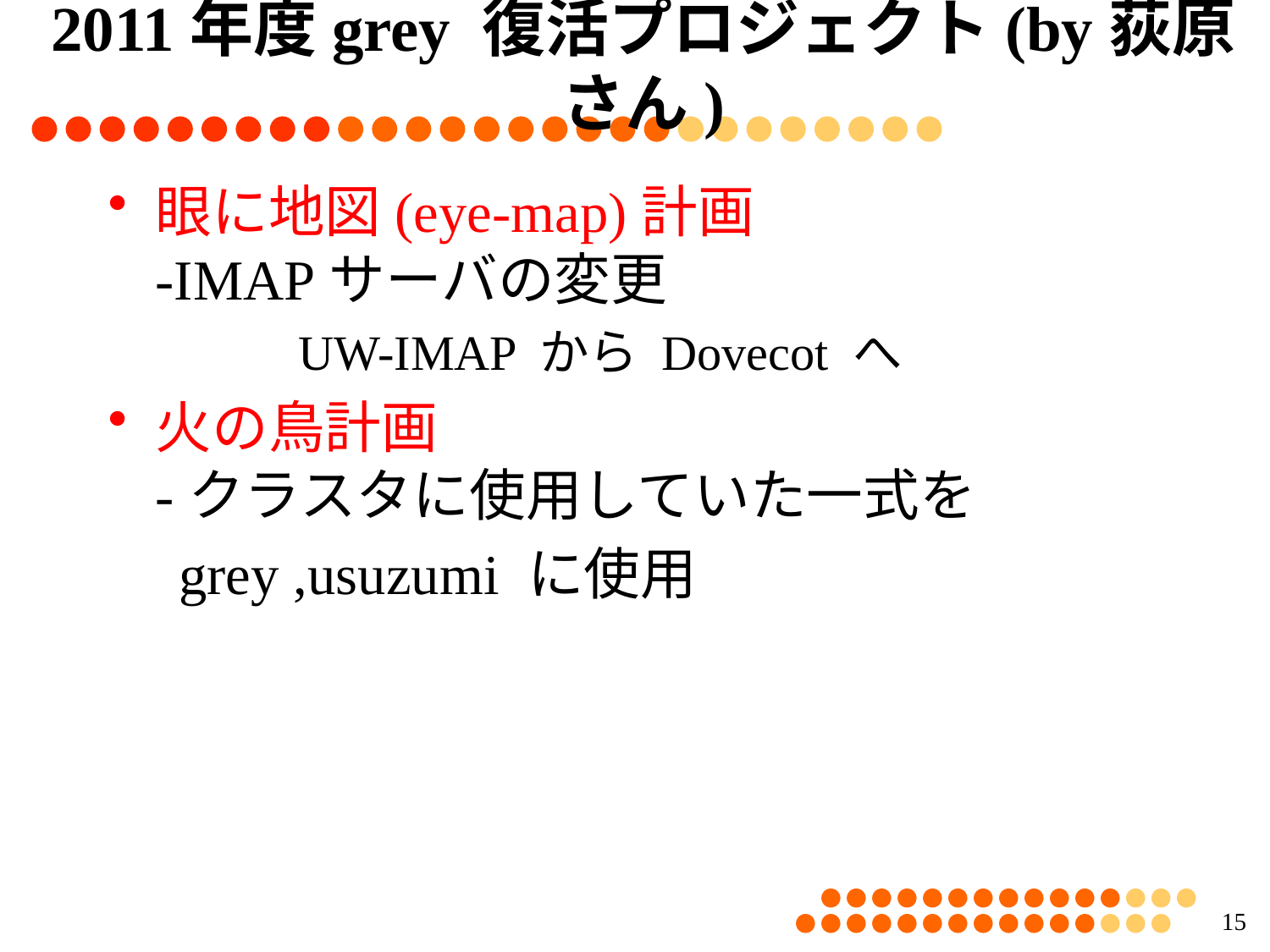

# 2011年度grey 復活プロジェクト(by荻原さん)
眼に地図(eye-map)計画
-IMAPサーバの変更
	UW-IMAP から Dovecot へ
火の鳥計画
-クラスタに使用していた一式を
     grey ,usuzumi に使用
15